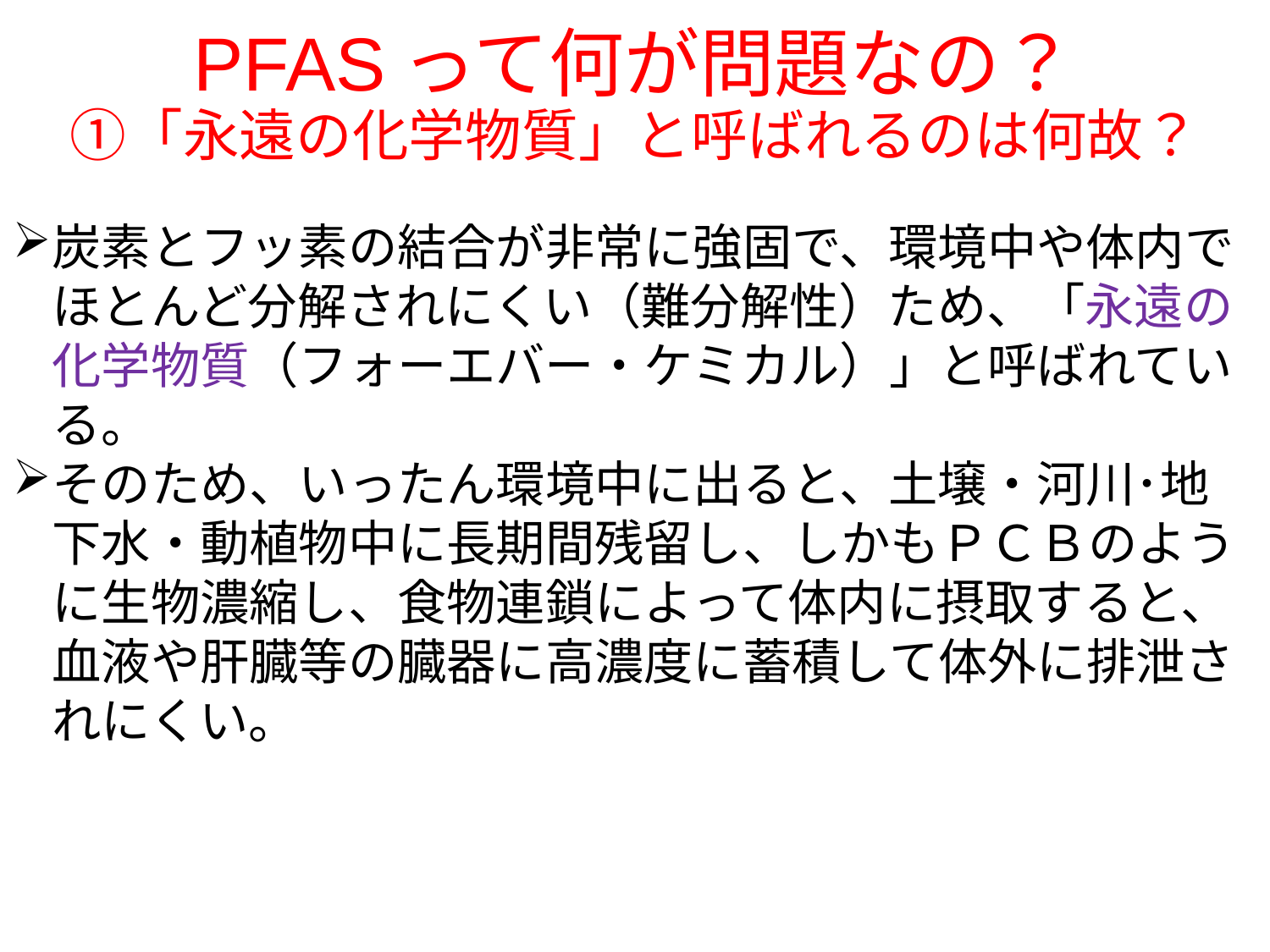

# PFASって何が問題なの？ ①「永遠の化学物質」と呼ばれるのは何故？
炭素とフッ素の結合が非常に強固で、環境中や体内でほとんど分解されにくい（難分解性）ため、「永遠の化学物質（フォーエバー・ケミカル）」と呼ばれている。
そのため、いったん環境中に出ると、土壌・河川･地下水・動植物中に長期間残留し、しかもＰＣＢのように生物濃縮し、食物連鎖によって体内に摂取すると、血液や肝臓等の臓器に高濃度に蓄積して体外に排泄されにくい。